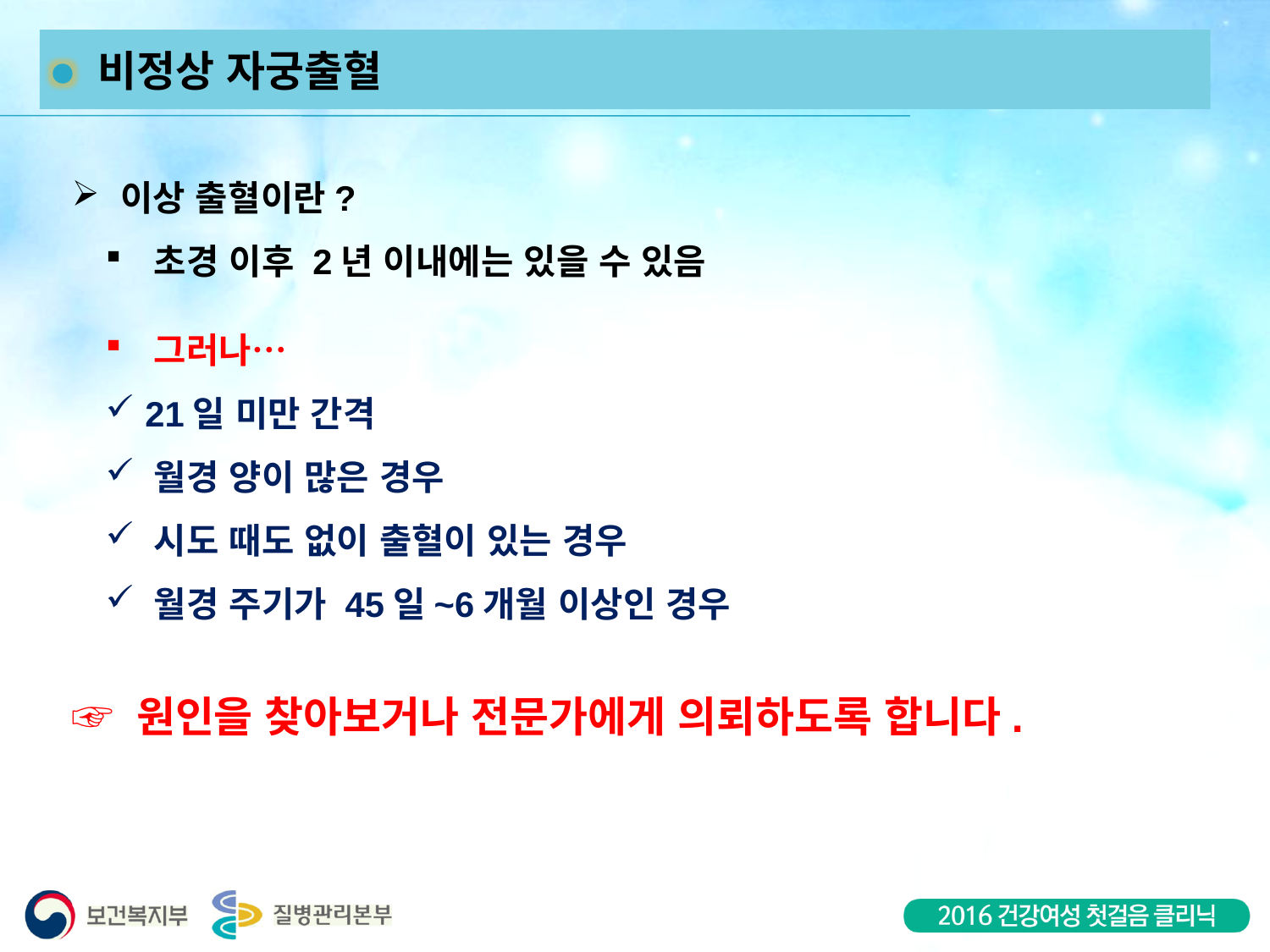

비정상 자궁출혈

 이상 출혈이란?
 초경 이후 2년 이내에는 있을 수 있음

 그러나…
 21일 미만 간격
 월경 양이 많은 경우
 시도 때도 없이 출혈이 있는 경우
 월경 주기가 45일~6개월 이상인 경우

☞ 원인을 찾아보거나 전문가에게 의뢰하도록 합니다.